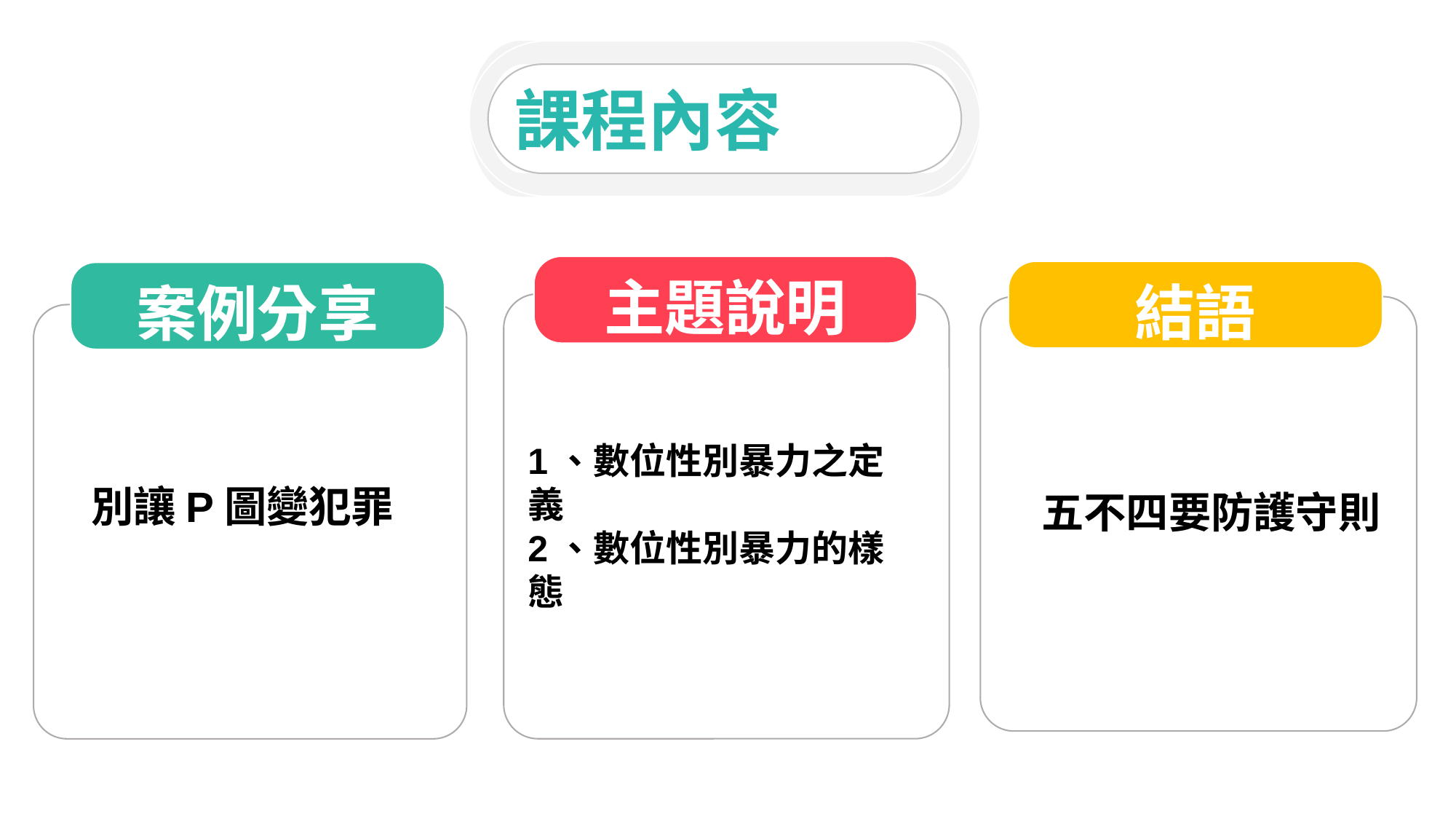

課程內容
主題說明
結語

案例分享

1、數位性別暴力之定義
2、數位性別暴力的樣態
別讓P圖變犯罪
五不四要防護守則